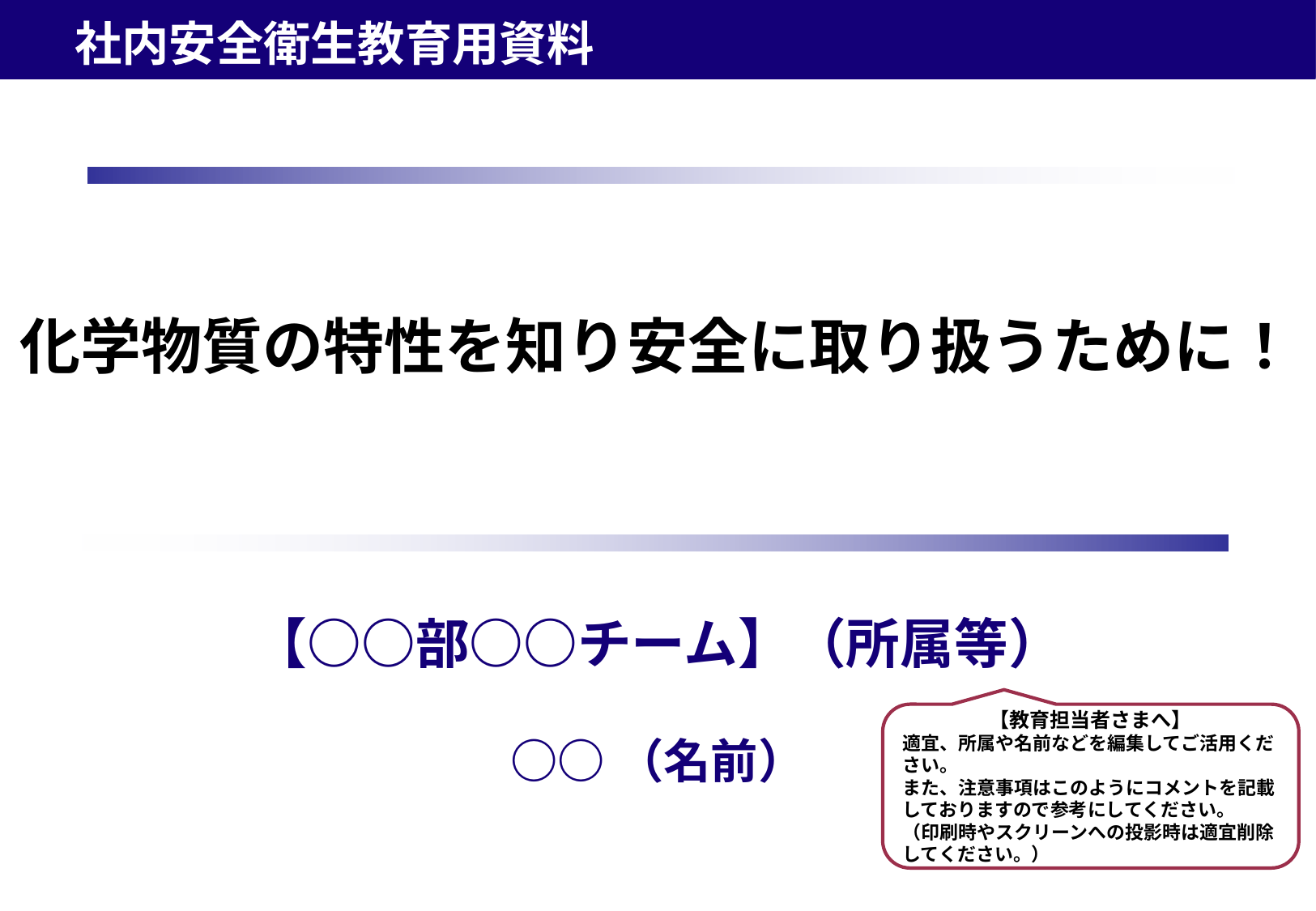

社内安全衛生教育用資料
化学物質の特性を知り安全に取り扱うために！

【○○部○○チーム】（所属等）

○○（名前）
【教育担当者さまへ】
適宜、所属や名前などを編集してご活用ください。
また、注意事項はこのようにコメントを記載しておりますので参考にしてください。
（印刷時やスクリーンへの投影時は適宜削除してください。）